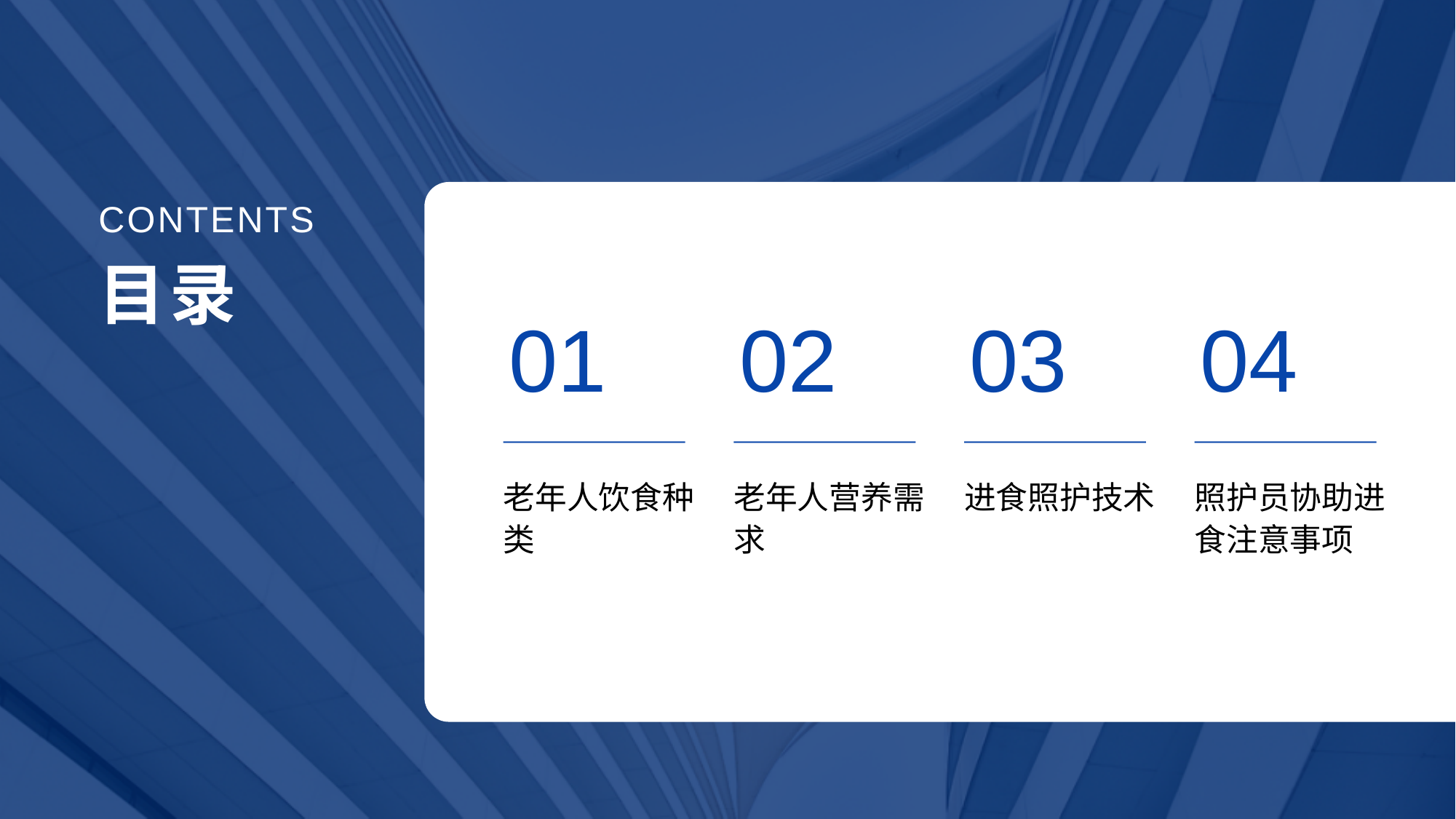

CONTENTS
目录
01
02
03
04

老年人饮食种类
老年人营养需求
进食照护技术
照护员协助进食注意事项